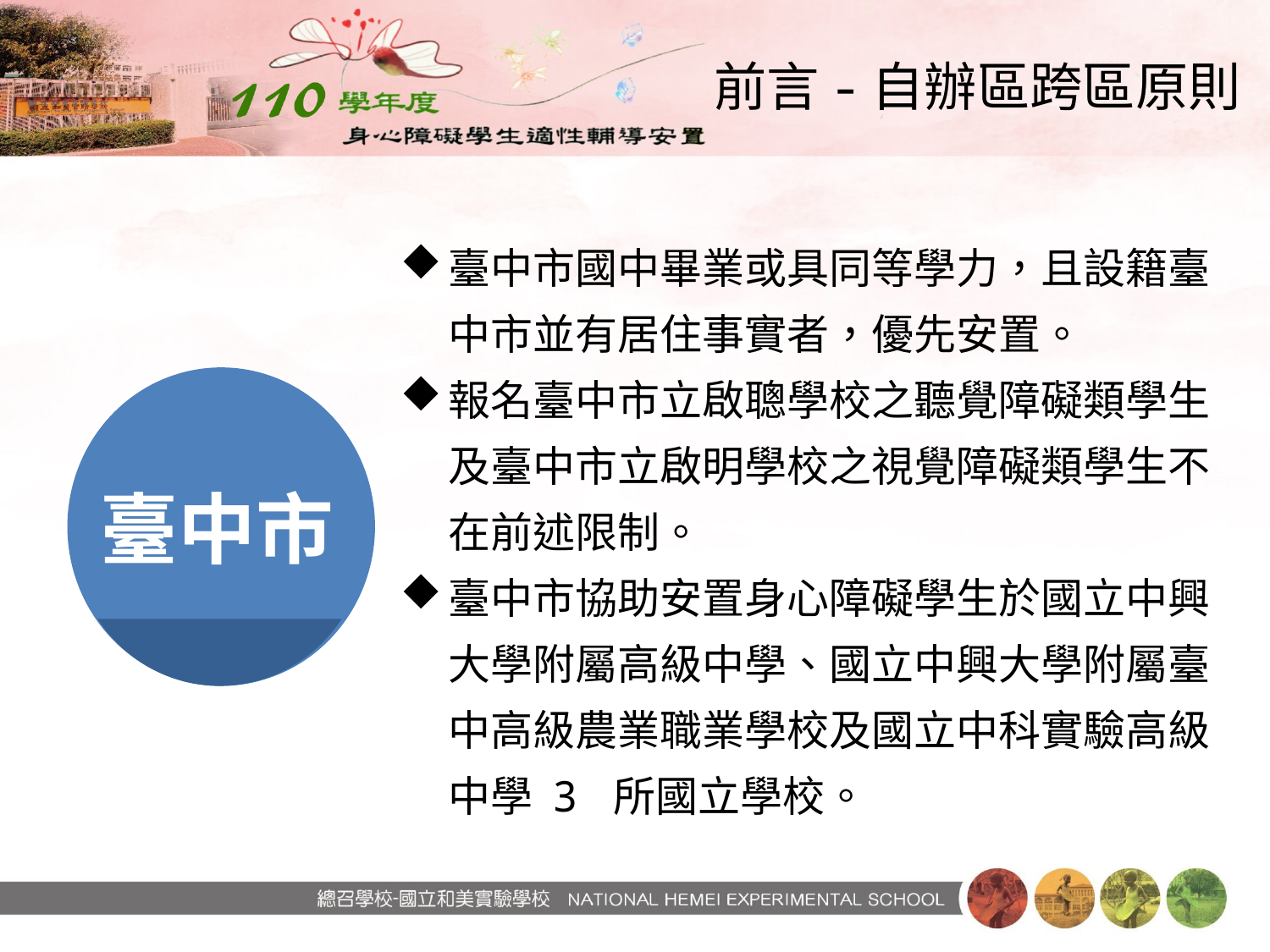

# 前言-自辦區跨區原則
臺中市國中畢業或具同等學力，且設籍臺中市並有居住事實者，優先安置。
報名臺中市立啟聰學校之聽覺障礙類學生及臺中市立啟明學校之視覺障礙類學生不在前述限制。
臺中市協助安置身心障礙學生於國立中興大學附屬高級中學、國立中興大學附屬臺中高級農業職業學校及國立中科實驗高級中學 3 所國立學校。

臺中市